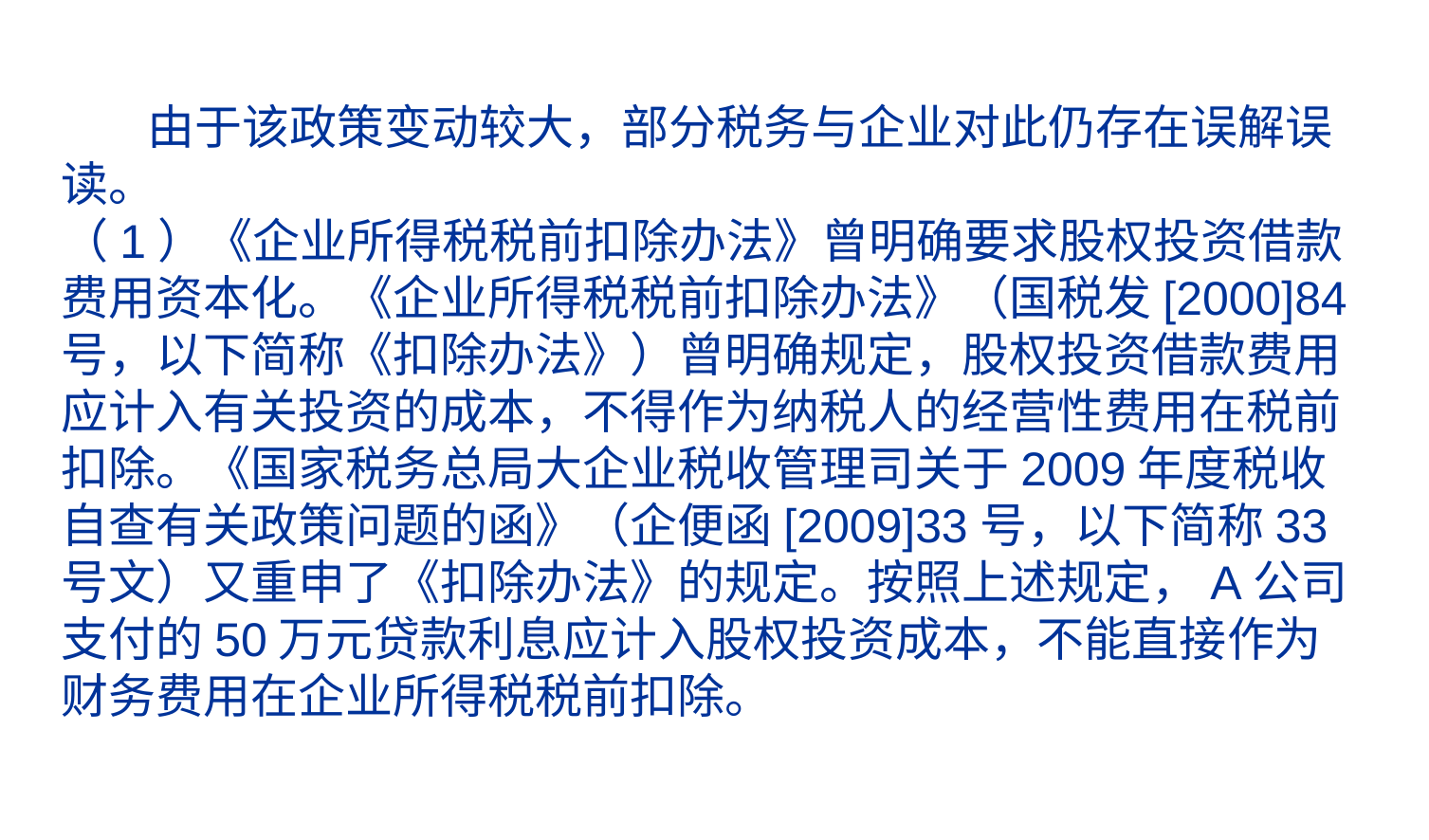

# 由于该政策变动较大，部分税务与企业对此仍存在误解误读。 （1）《企业所得税税前扣除办法》曾明确要求股权投资借款费用资本化。《企业所得税税前扣除办法》（国税发[2000]84号，以下简称《扣除办法》）曾明确规定，股权投资借款费用应计入有关投资的成本，不得作为纳税人的经营性费用在税前扣除。《国家税务总局大企业税收管理司关于2009年度税收自查有关政策问题的函》（企便函[2009]33号，以下简称33号文）又重申了《扣除办法》的规定。按照上述规定，A公司支付的50万元贷款利息应计入股权投资成本，不能直接作为财务费用在企业所得税税前扣除。